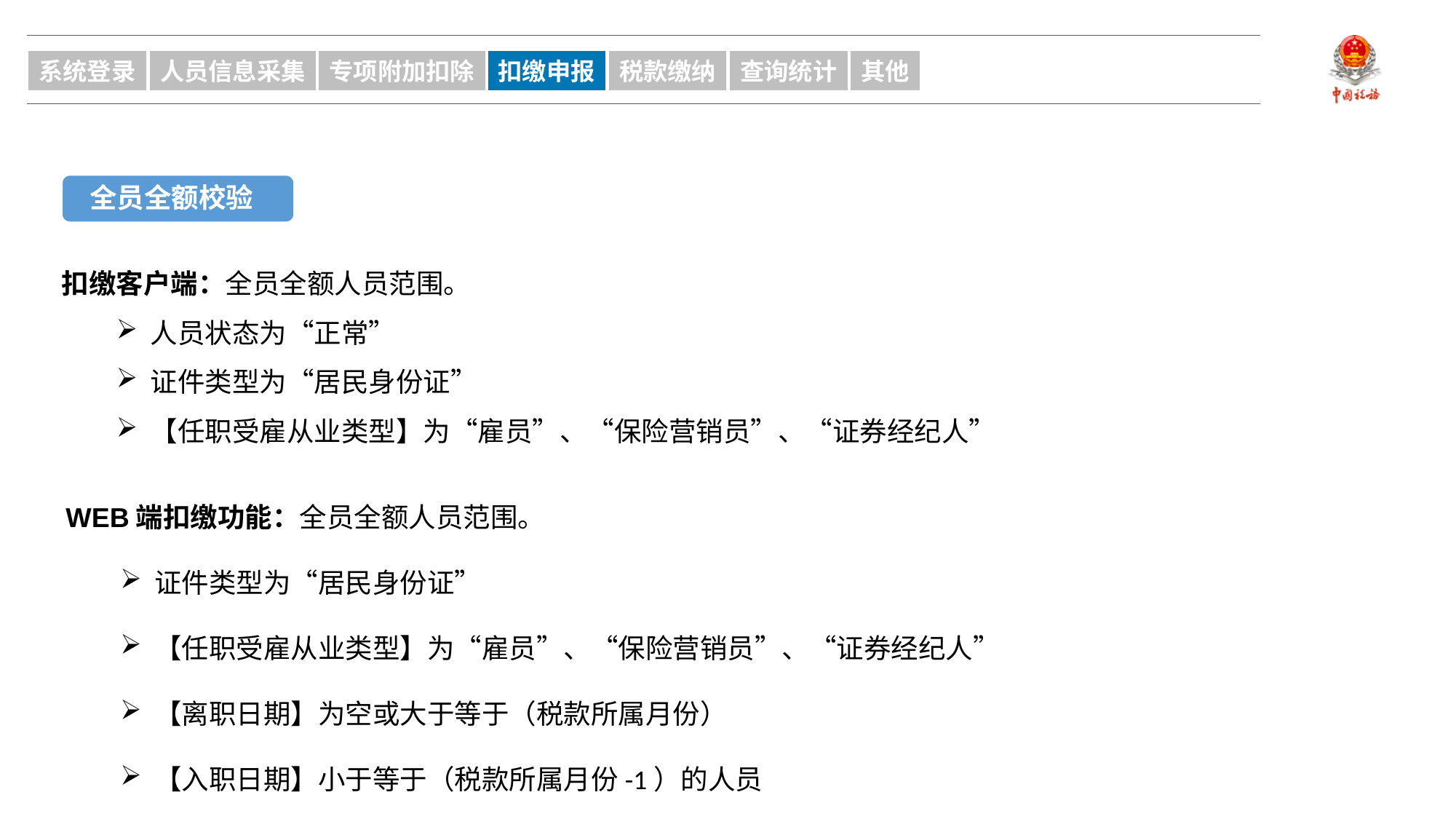

系统登录
人员信息采集
专项附加扣除
扣缴申报
税款缴纳
查询统计
其他

全员全额校验
扣缴客户端：全员全额人员范围。
人员状态为“正常”
证件类型为“居民身份证”
【任职受雇从业类型】为“雇员”、“保险营销员”、“证券经纪人”

WEB端扣缴功能：全员全额人员范围。
证件类型为“居民身份证”
【任职受雇从业类型】为“雇员”、“保险营销员”、“证券经纪人”
【离职日期】为空或大于等于（税款所属月份）
【入职日期】小于等于（税款所属月份-1）的人员